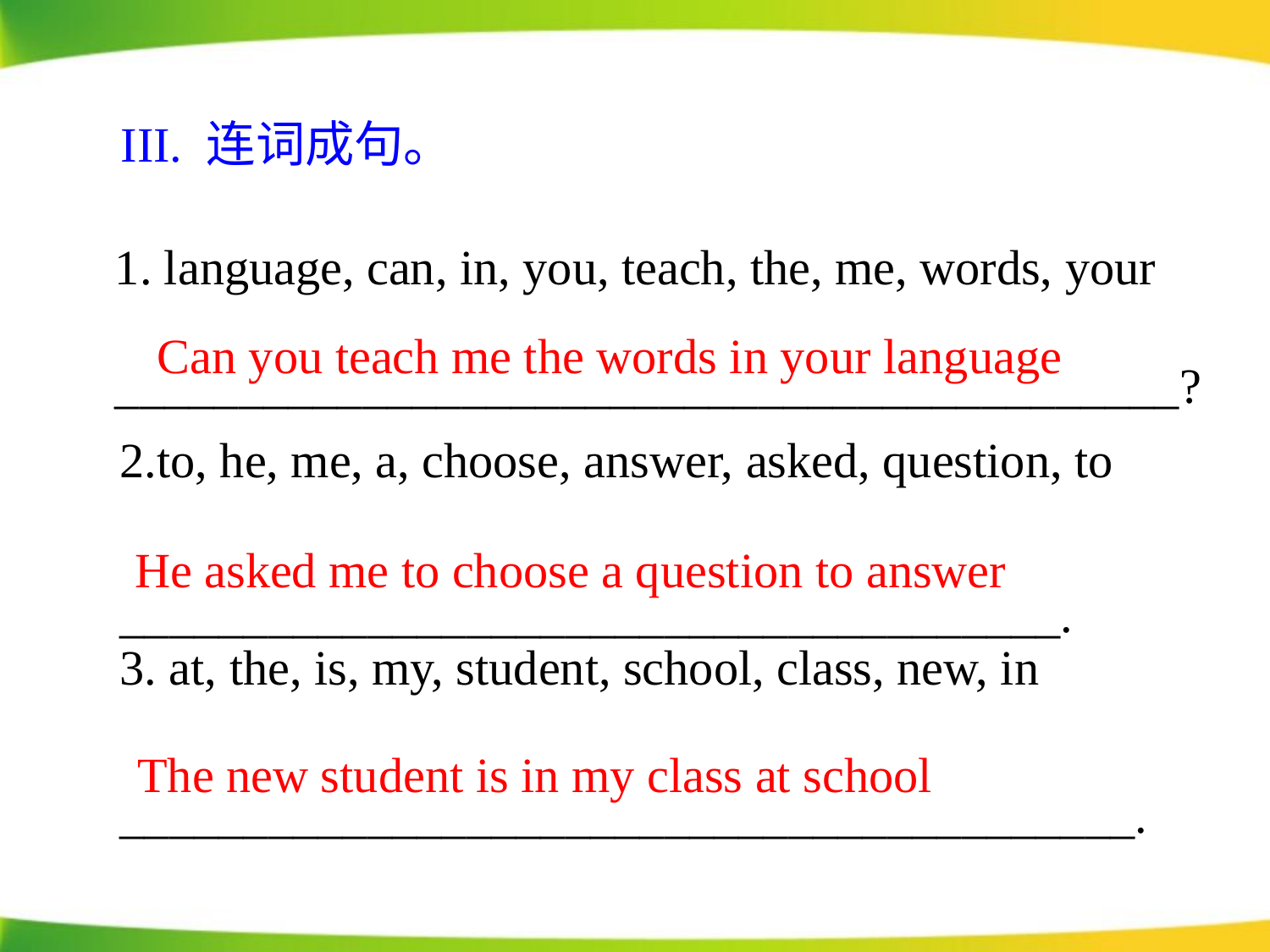

III. 连词成句。
1. language, can, in, you, teach, the, me, words, your
___________________________________________?
Can you teach me the words in your language
2.to, he, me, a, choose, answer, asked, question, to
______________________________________.
3. at, the, is, my, student, school, class, new, in
_________________________________________.
He asked me to choose a question to answer
The new student is in my class at school